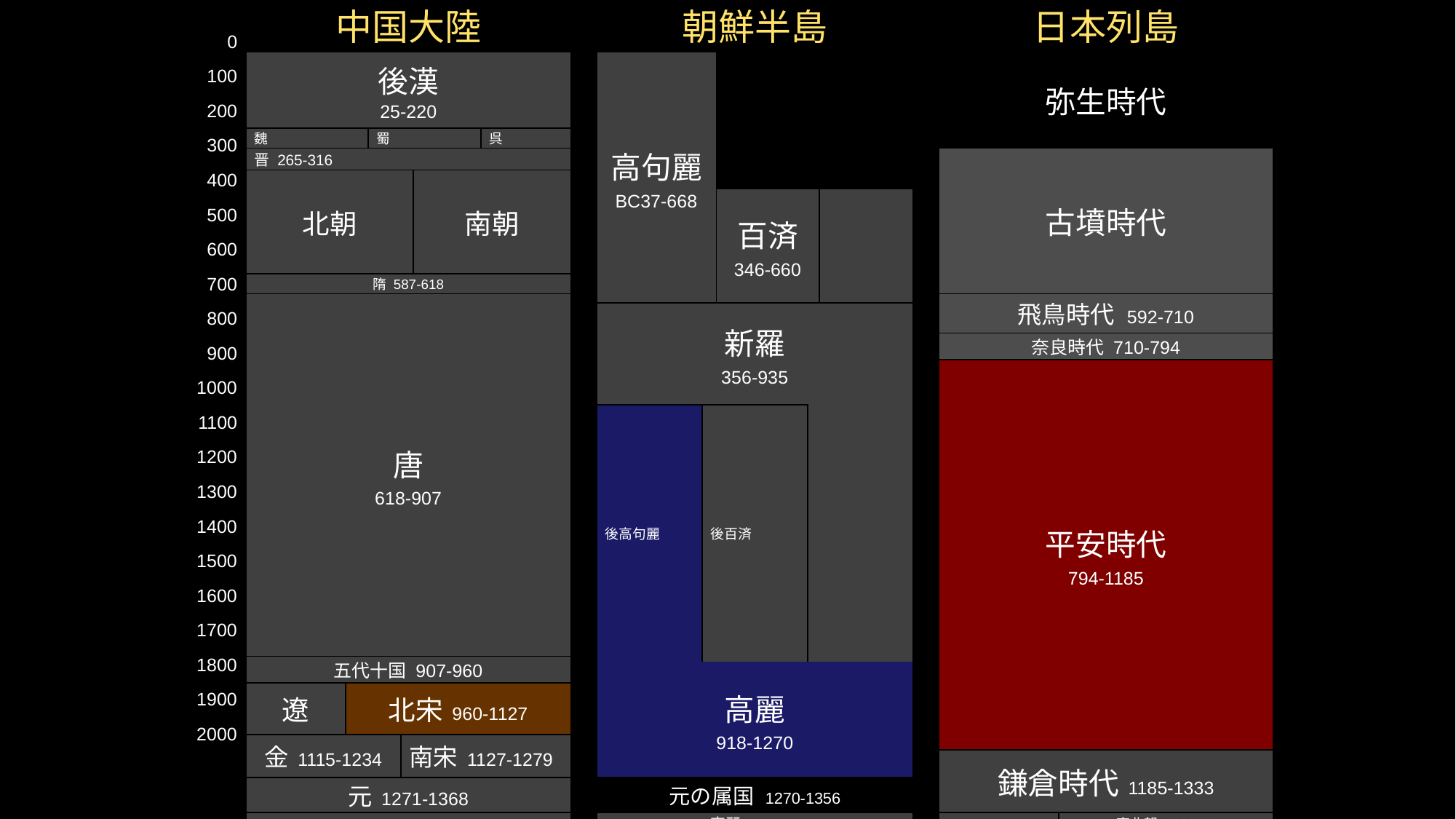

| 0 100 200 300 400 500 600 700 800 900 1000 1100 1200 1300 1400 1500 1600 1700 1800 1900 2000 | 中国大陸 |  |  |  |  |  |  | 朝鮮半島 |  |  |  |  |  |  | 日本列島 |  |
| --- | --- | --- | --- | --- | --- | --- | --- | --- | --- | --- | --- | --- | --- | --- | --- | --- |
|  | 後漢 25-220 |  |  |  |  |  |  | 高句麗 BC37-668 |  |  |  |  |  |  | 弥生時代 |  |
|  |  |  |  |  |  |  |  |  |  |  |  |  |  |  |  |  |
|  | 魏 |  | 蜀 |  |  | 呉 |  |  |  |  |  |  |  |  |  |  |
|  | 晋 265-316 |  |  |  |  |  |  |  |  |  |  |  |  |  | 古墳時代 |  |
|  | 北朝 |  |  |  | 南朝 |  |  |  |  |  |  |  |  |  |  |  |
|  |  |  |  |  |  |  |  |  |  | 百済 346-660 |  |  |  |  |  |  |
|  | 隋 587-618 |  |  |  |  |  |  |  |  |  |  |  |  |  |  |  |
|  | 唐 618-907 |  |  |  |  |  |  |  |  |  |  |  |  |  | 飛鳥時代 592-710 |  |
|  |  |  |  |  |  |  |  | 新羅 356-935 |  |  |  |  |  |  |  |  |
|  |  |  |  |  |  |  |  |  |  |  |  |  |  |  | 奈良時代 710-794 |  |
|  |  |  |  |  |  |  |  |  |  |  |  |  |  |  | 平安時代 794-1185 |  |
|  |  |  |  |  |  |  |  | 後高句麗 | 後百済 |  |  |  |  |  |  |  |
|  | 五代十国 907-960 |  |  |  |  |  |  |  |  |  |  |  |  |  |  |  |
|  |  |  |  |  |  |  |  | 高麗 918-1270 |  |  |  |  |  |  |  |  |
|  | 遼 | 北宋 960-1127 |  |  |  |  |  |  |  |  |  |  |  |  |  |  |
|  | 金 1115-1234 |  |  | 南宋 1127-1279 |  |  |  |  |  |  |  |  |  |  |  |  |
|  | 金 1115-1234 |  |  | 南宋 1127-1279 |  |  |  |  |  |  |  |  |  |  | 鎌倉時代 1185-1333 |  |
|  | 元 1271-1368 |  |  |  |  |  |  | 元の属国 1270-1356 |  |  |  |  |  |  |  |  |
|  | 明 1368-1644 |  |  |  |  |  |  | 高麗 1356-92 |  |  |  |  |  |  | 室町時代 | 南北朝 1336-92 |
|  |  |  |  |  |  |  |  | 李氏朝鮮 1392-1910 |  |  |  |  |  |  |  |  |
|  |  |  |  |  |  |  |  |  |  |  |  |  |  |  |  | 戦国 1493-1590 |
|  |  |  |  |  |  |  |  |  |  |  |  |  |  |  | 安土桃山時代 1573-1603 |  |
|  |  |  |  |  |  |  |  |  |  |  |  |  |  |  | 江戸時代 1603-1868 |  |
|  | 清 1636-1912 |  |  |  |  |  |  |  |  |  |  |  |  |  |  |  |
|  |  |  |  |  |  |  |  |  |  |  |  |  |  |  | 明治 1868-1912 |  |
|  | 中華民国 1912- |  |  |  |  |  |  | 日韓併合 1910-1945 |  |  |  |  |  |  | 大正 1912-1926 |  |
|  |  |  |  |  |  |  |  |  |  |  |  |  |  |  | 昭和 1926-1989 |  |
|  | 中華人民共和国 1949- |  |  |  |  |  |  | 北朝鮮 |  |  | 大韓民国 |  |  |  |  |  |
|  |  |  |  |  |  |  |  |  |  |  |  |  |  |  | 平成 1989- |  |